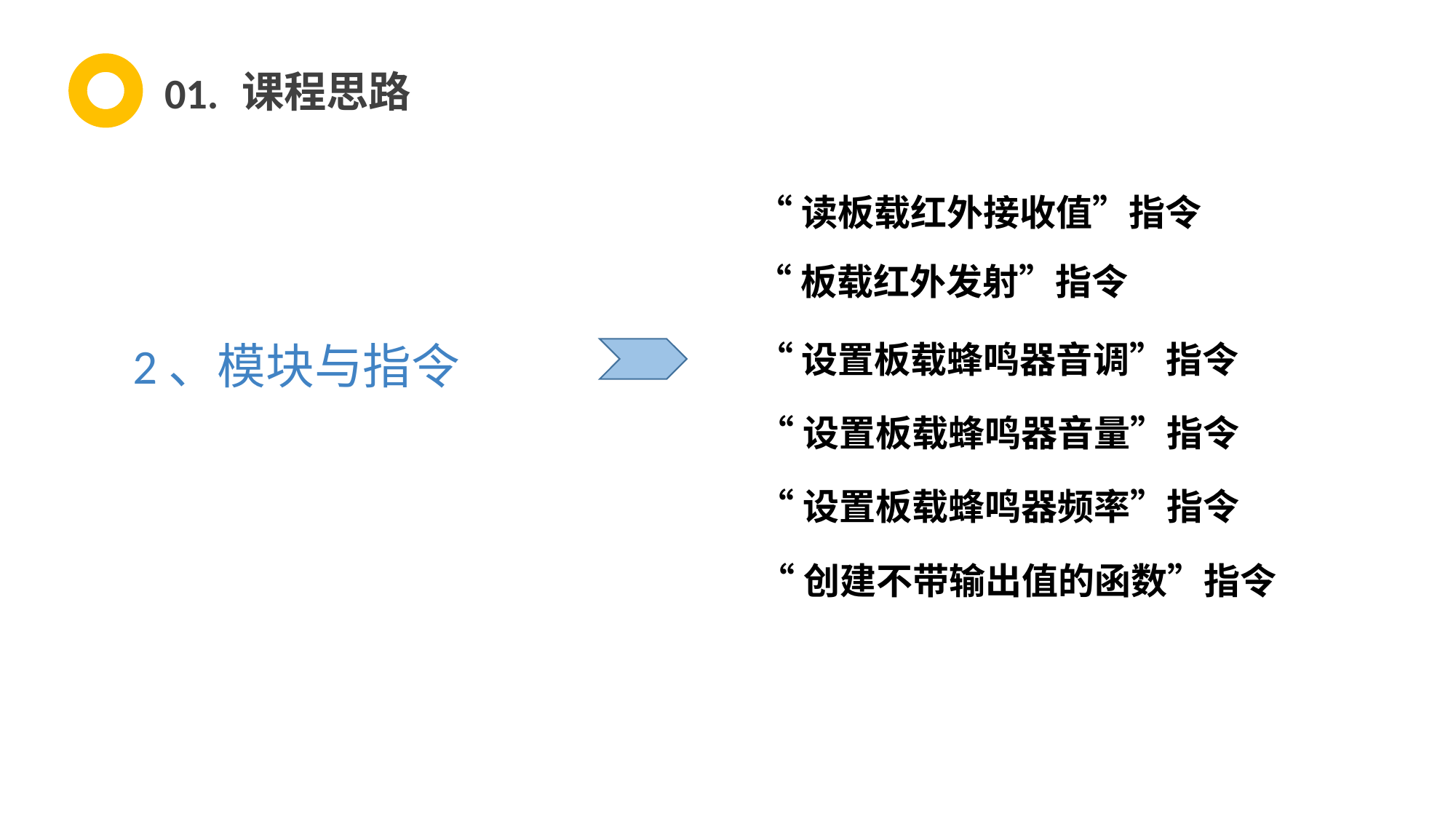

课程思路
01.
“读板载红外接收值”指令
“板载红外发射”指令
2、模块与指令
“设置板载蜂鸣器音调”指令

“设置板载蜂鸣器音量”指令
“设置板载蜂鸣器频率”指令
“创建不带输出值的函数”指令